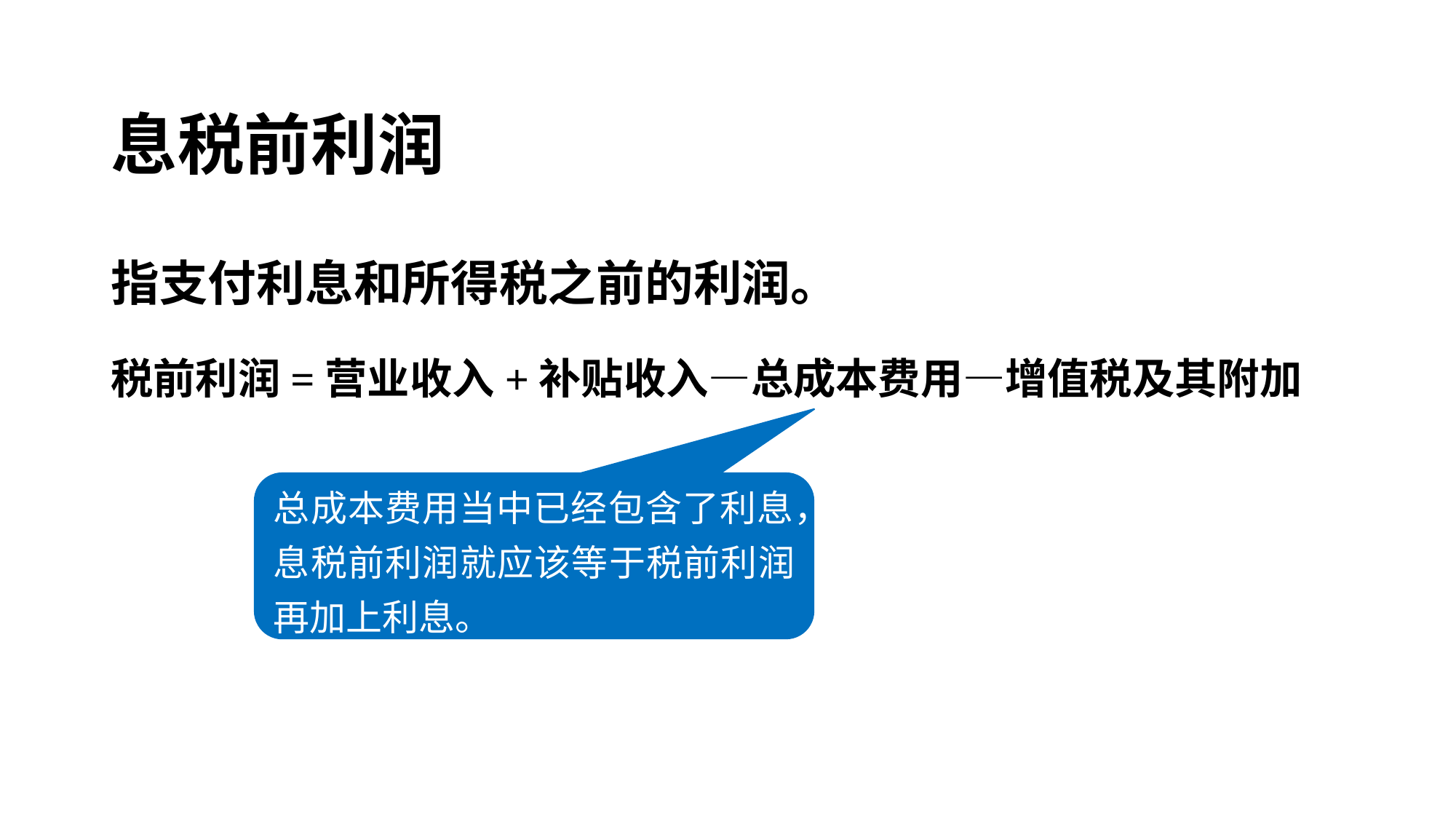

# 息税前利润
指支付利息和所得税之前的利润。
税前利润=营业收入+补贴收入—总成本费用—增值税及其附加

总成本费用当中已经包含了利息，息税前利润就应该等于税前利润再加上利息。